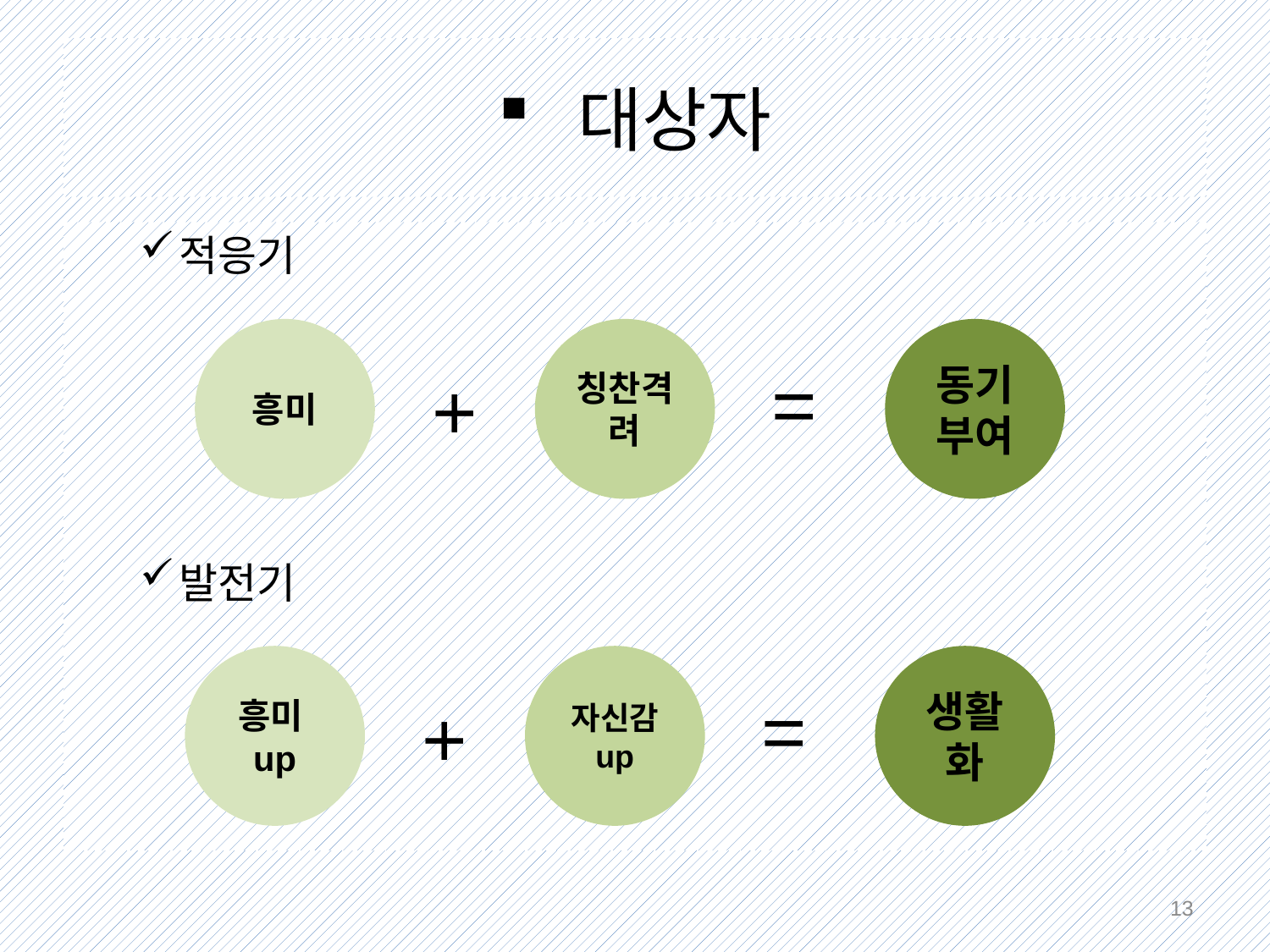

# 대상자
적응기

발전기

흥미
칭찬격려
동기부여
=
+
흥미up
자신감 up
생활화
=
+
13